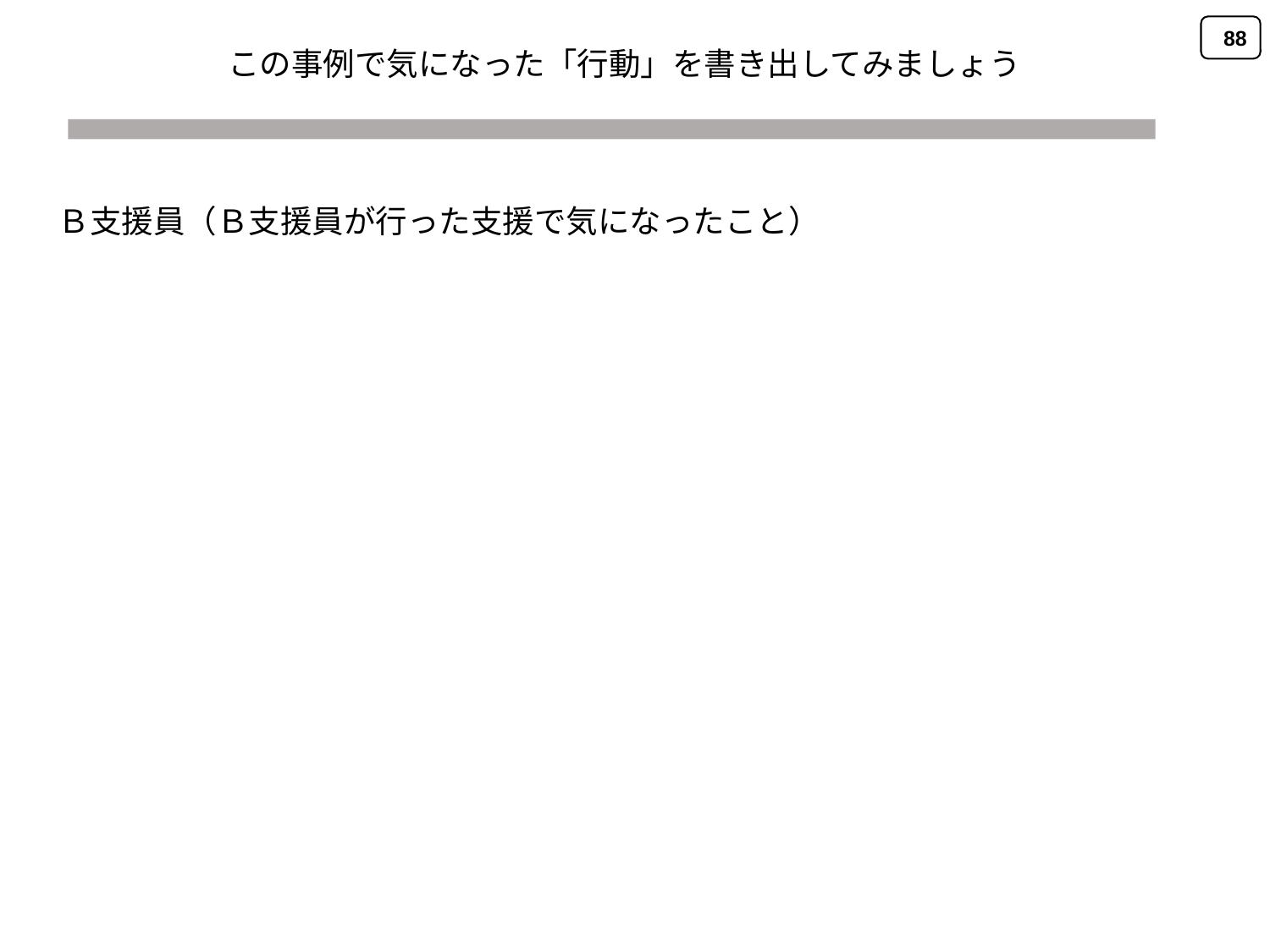

88

この事例で気になった「行動」を書き出してみましょう

Ｂ支援員（Ｂ支援員が行った支援で気になったこと）